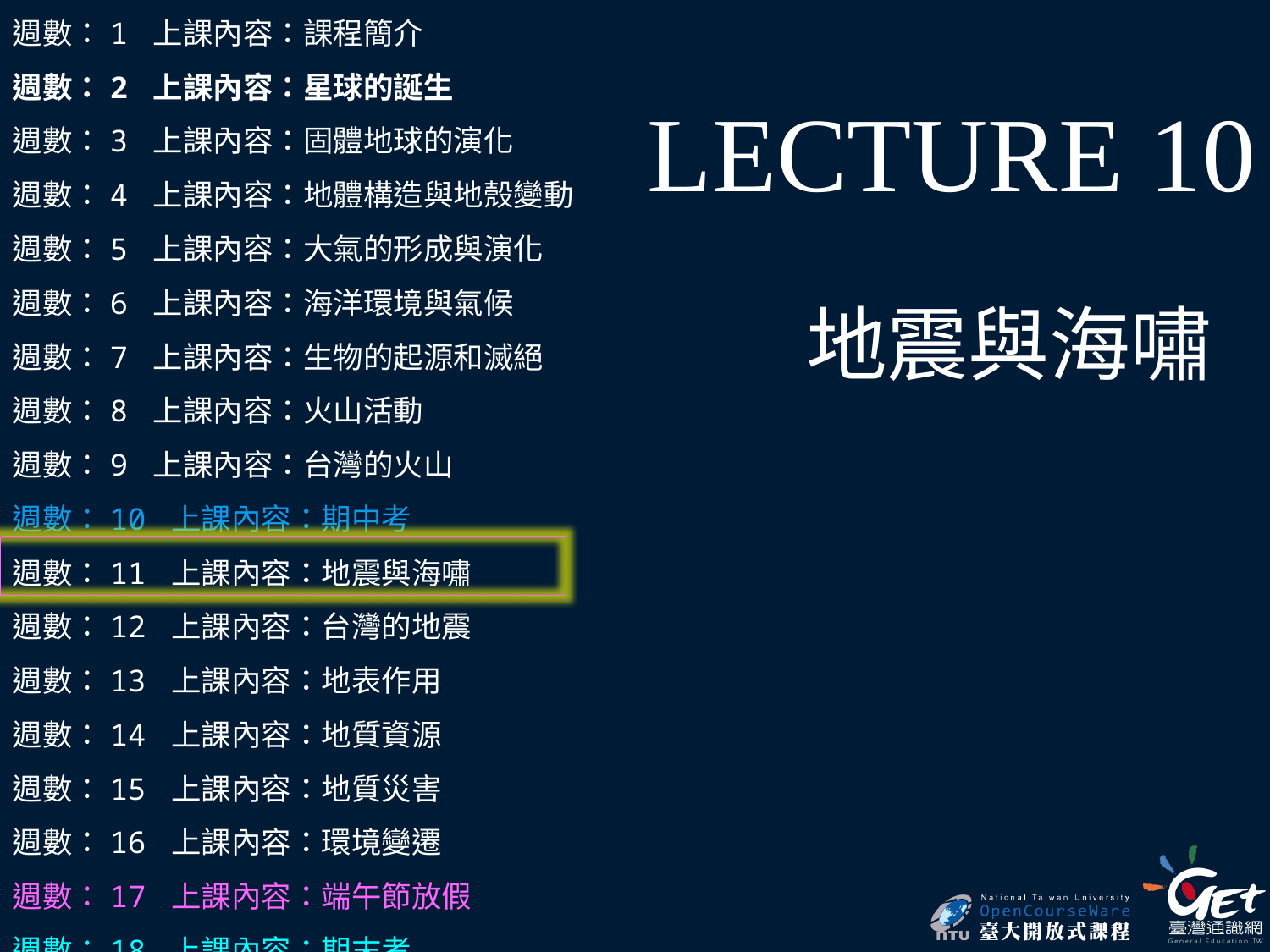

週數：1 上課內容：課程簡介
週數：2 上課內容：星球的誕生
週數：3 上課內容：固體地球的演化
週數：4 上課內容：地體構造與地殼變動
週數：5 上課內容：大氣的形成與演化
週數：6 上課內容：海洋環境與氣候
週數：7 上課內容：生物的起源和滅絕
週數：8 上課內容：火山活動
週數：9 上課內容：台灣的火山
週數：10 上課內容：期中考
週數：11 上課內容：地震與海嘯
週數：12 上課內容：台灣的地震
週數：13 上課內容：地表作用
週數：14 上課內容：地質資源
週數：15 上課內容：地質災害
週數：16 上課內容：環境變遷
週數：17 上課內容：端午節放假
週數：18 上課內容：期末考
LECTURE 10
地震與海嘯